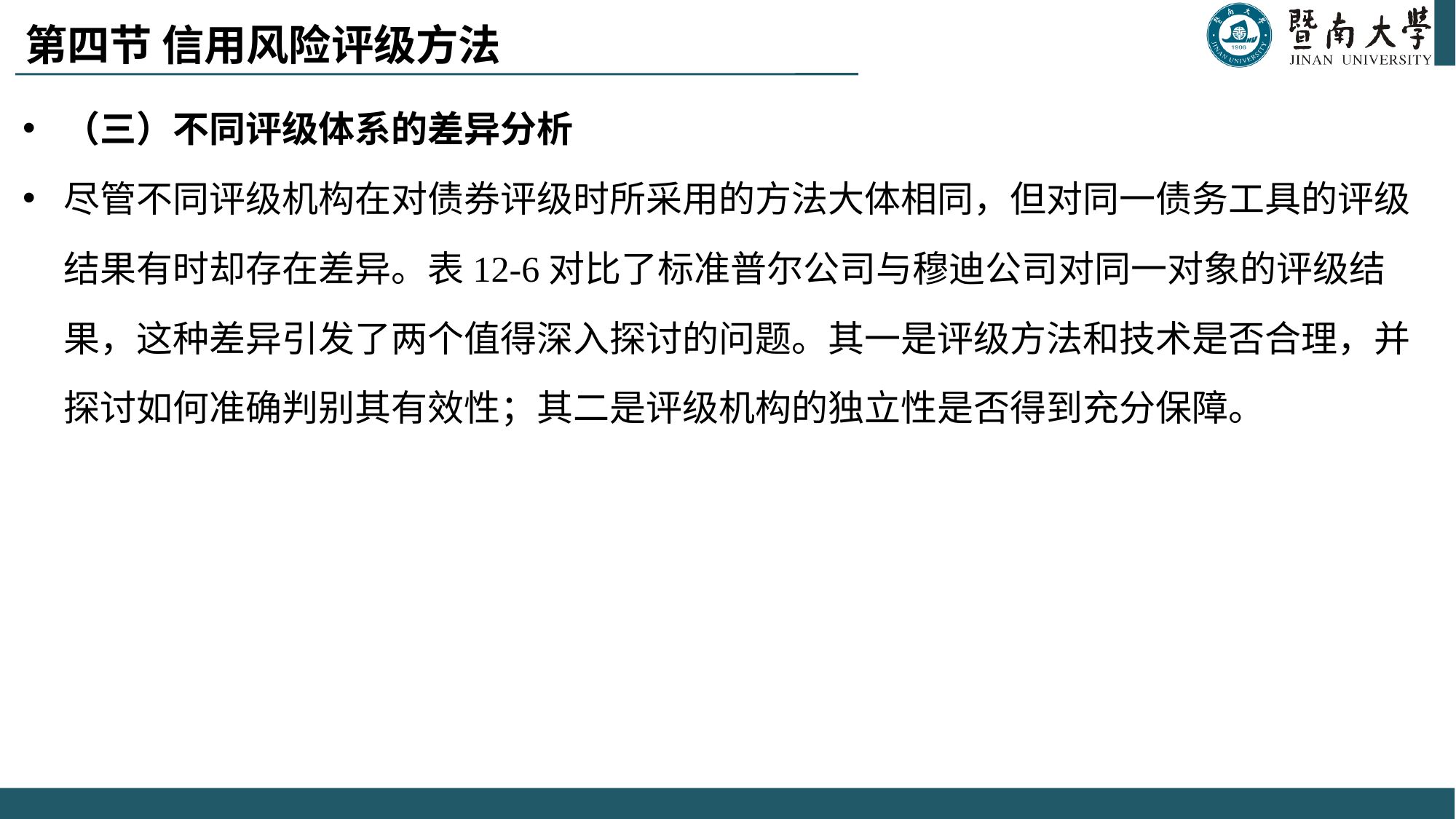

# 第四节 信用风险评级方法
（三）不同评级体系的差异分析
尽管不同评级机构在对债券评级时所采用的方法大体相同，但对同一债务工具的评级结果有时却存在差异。表12-6对比了标准普尔公司与穆迪公司对同一对象的评级结果，这种差异引发了两个值得深入探讨的问题。其一是评级方法和技术是否合理，并探讨如何准确判别其有效性；其二是评级机构的独立性是否得到充分保障。